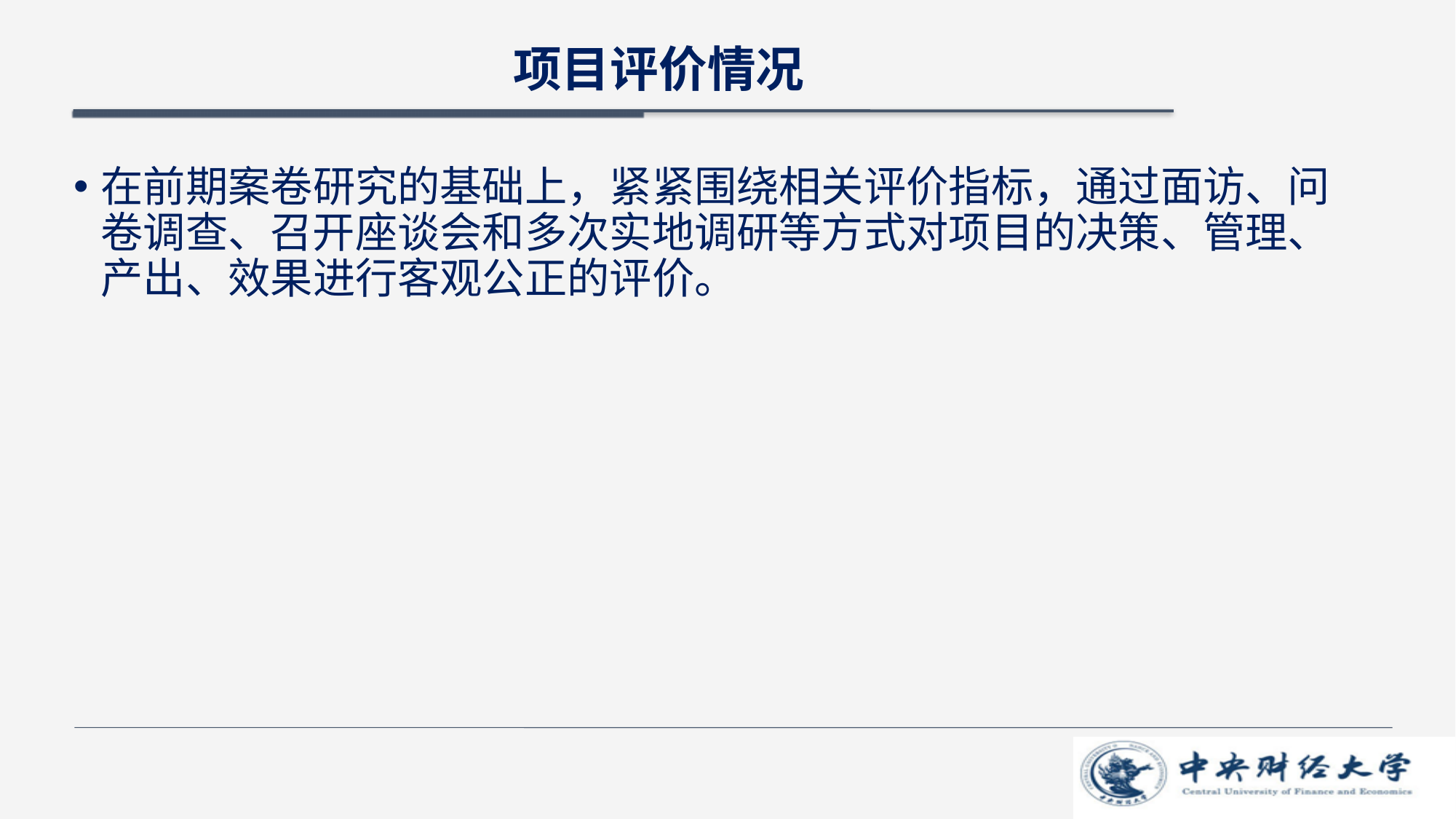

# 项目评价情况
在前期案卷研究的基础上，紧紧围绕相关评价指标，通过面访、问卷调查、召开座谈会和多次实地调研等方式对项目的决策、管理、产出、效果进行客观公正的评价。